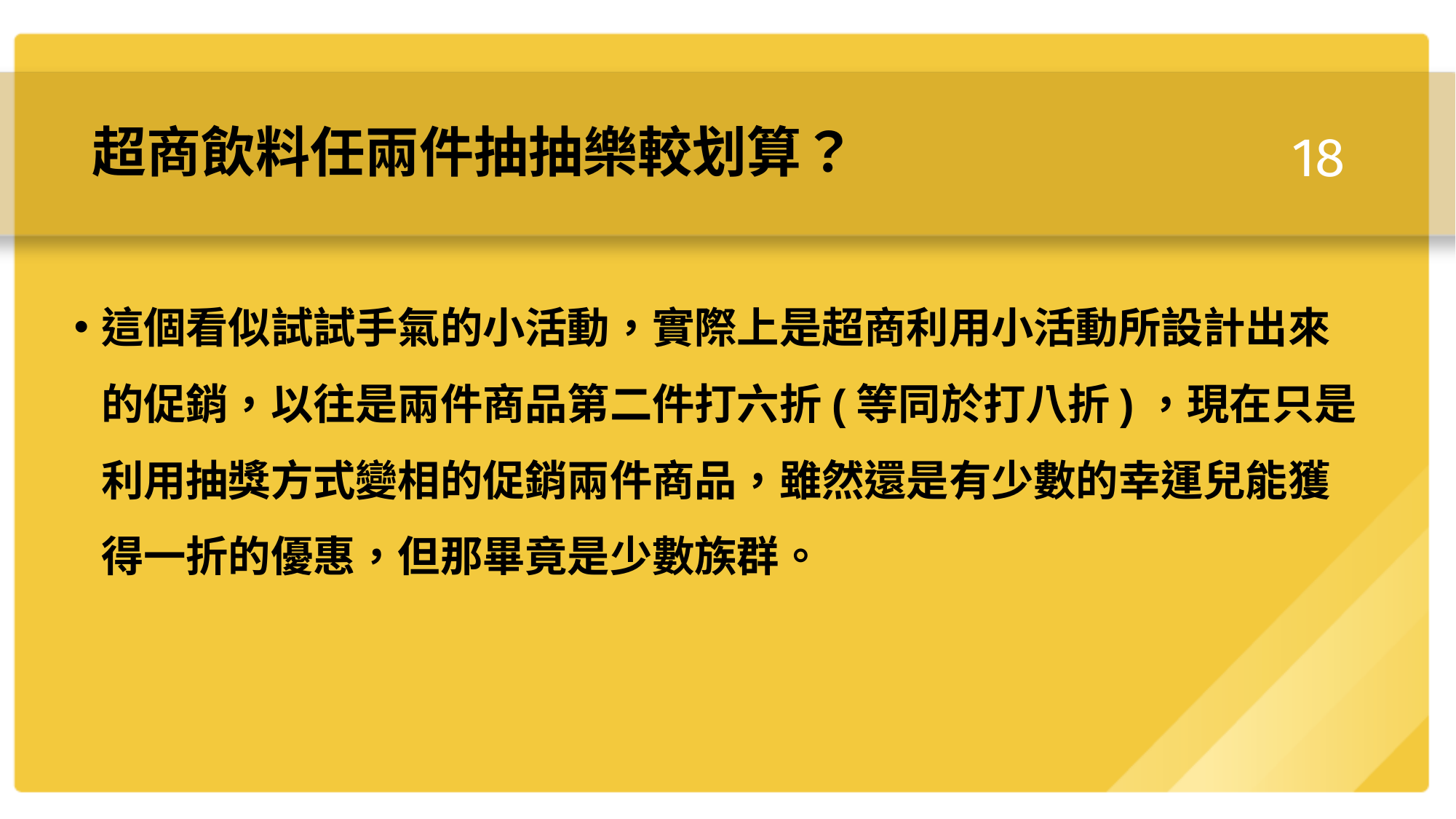

18
# 超商飲料任兩件抽抽樂較划算？
這個看似試試手氣的小活動，實際上是超商利用小活動所設計出來的促銷，以往是兩件商品第二件打六折(等同於打八折)，現在只是利用抽獎方式變相的促銷兩件商品，雖然還是有少數的幸運兒能獲得一折的優惠，但那畢竟是少數族群。